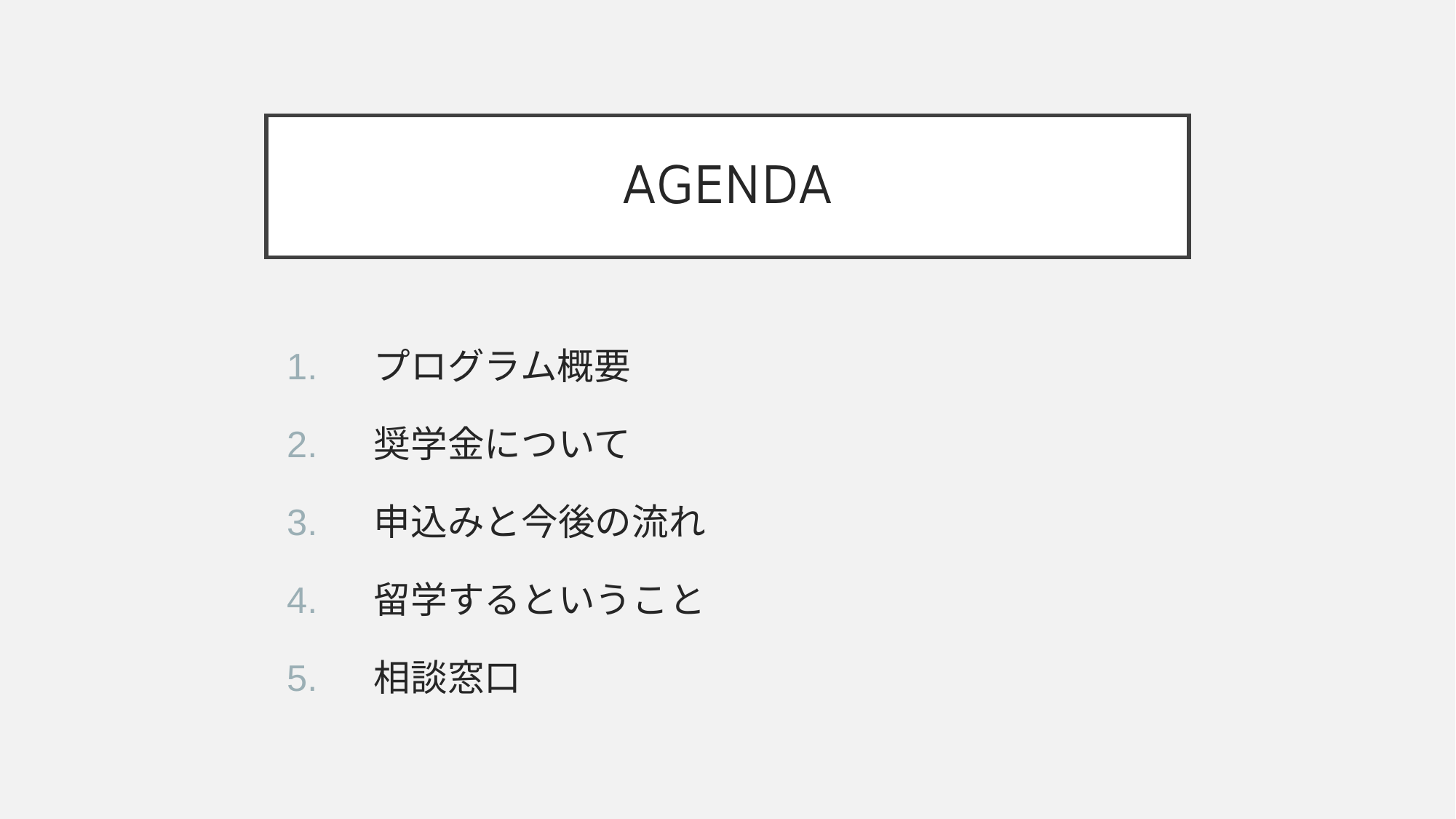

# Agenda
プログラム概要
奨学金について
申込みと今後の流れ
留学するということ
相談窓口